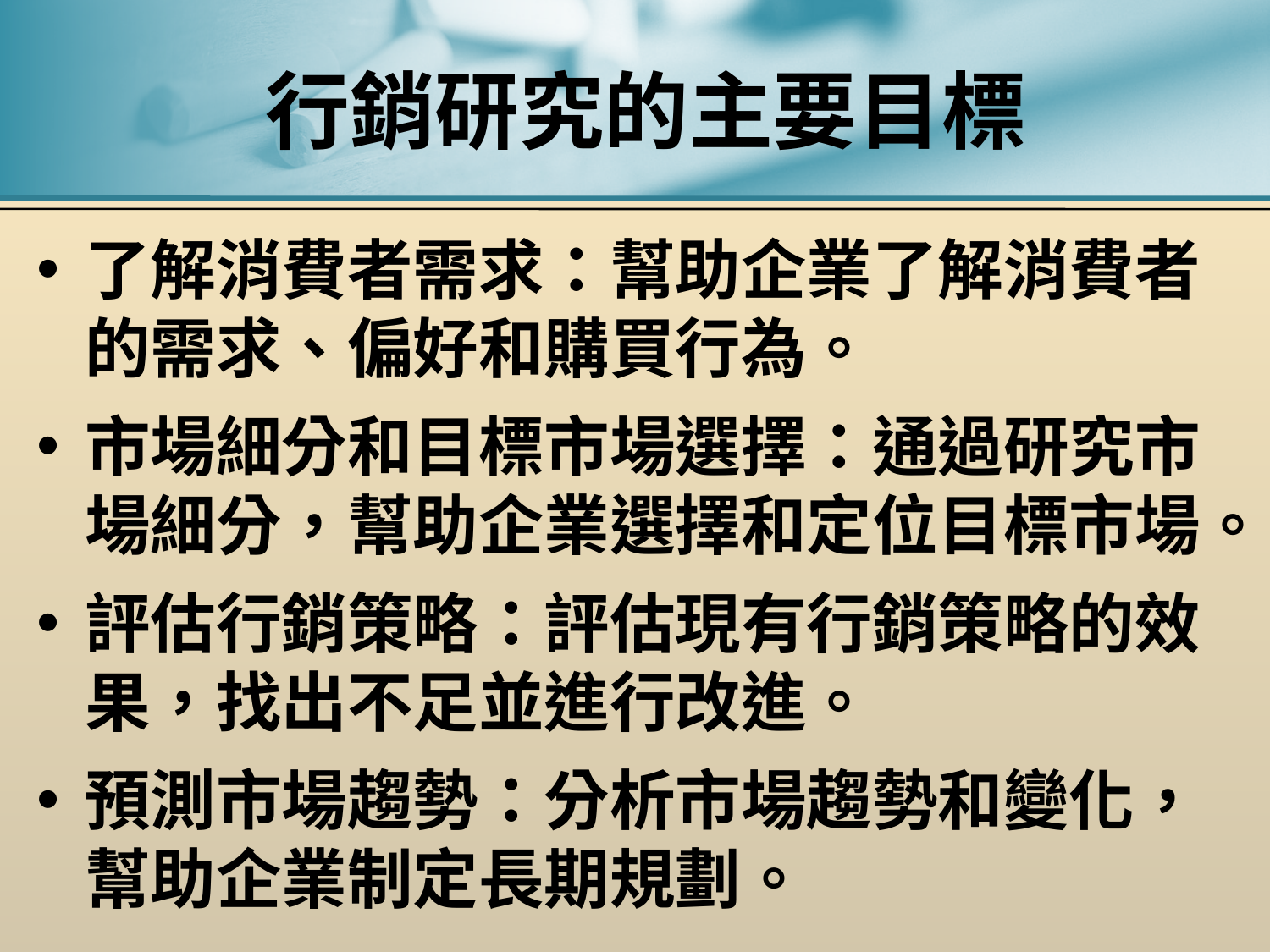

# 行銷研究的主要目標
了解消費者需求：幫助企業了解消費者的需求、偏好和購買行為。
市場細分和目標市場選擇：通過研究市場細分，幫助企業選擇和定位目標市場。
評估行銷策略：評估現有行銷策略的效果，找出不足並進行改進。
預測市場趨勢：分析市場趨勢和變化，幫助企業制定長期規劃。